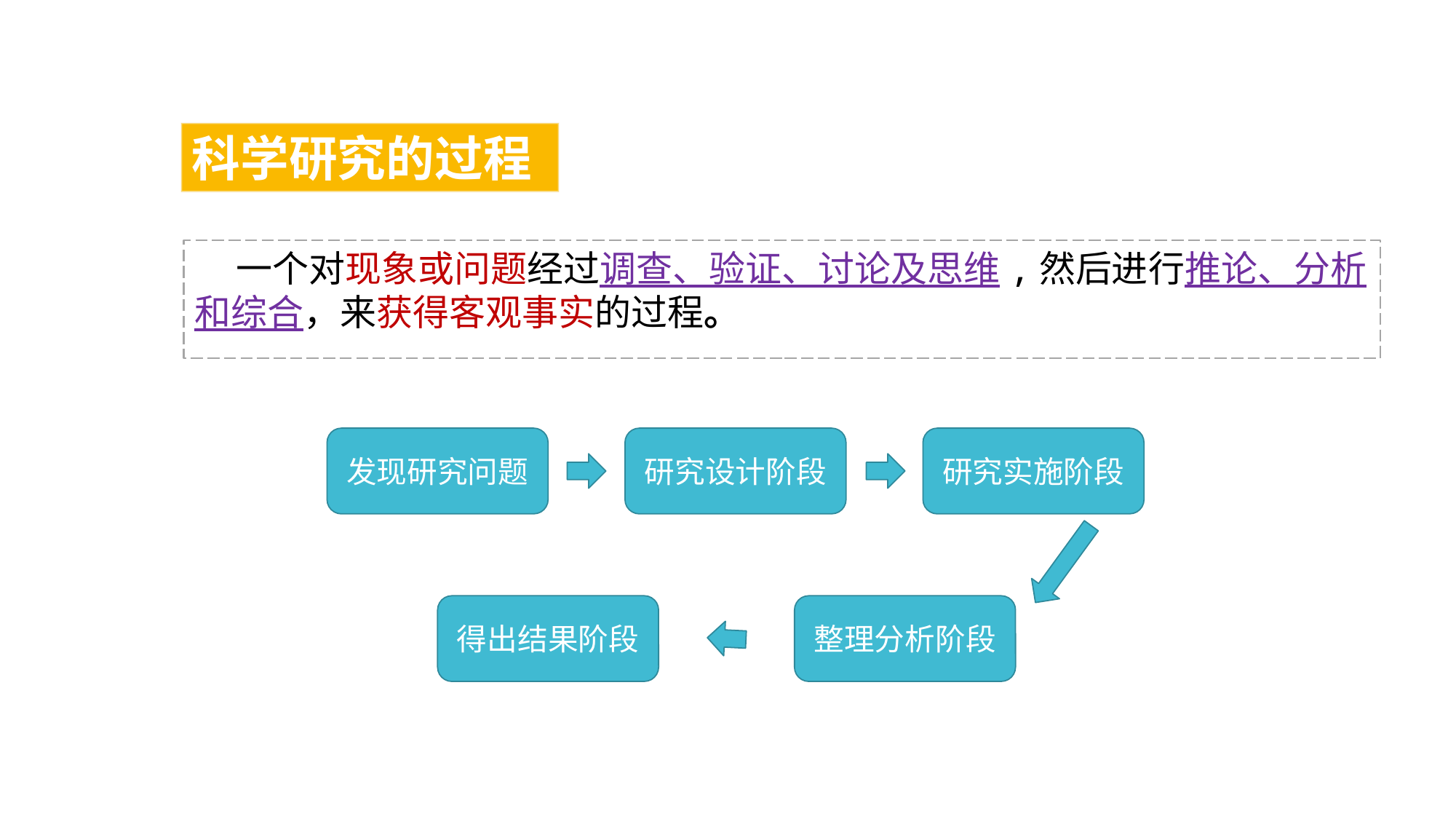

科学研究的过程
    一个对现象或问题经过调查、验证、讨论及思维,然后进行推论、分析和综合，来获得客观事实的过程。

研究设计阶段

研究实施阶段

发现研究问题

整理分析阶段
得出结果阶段